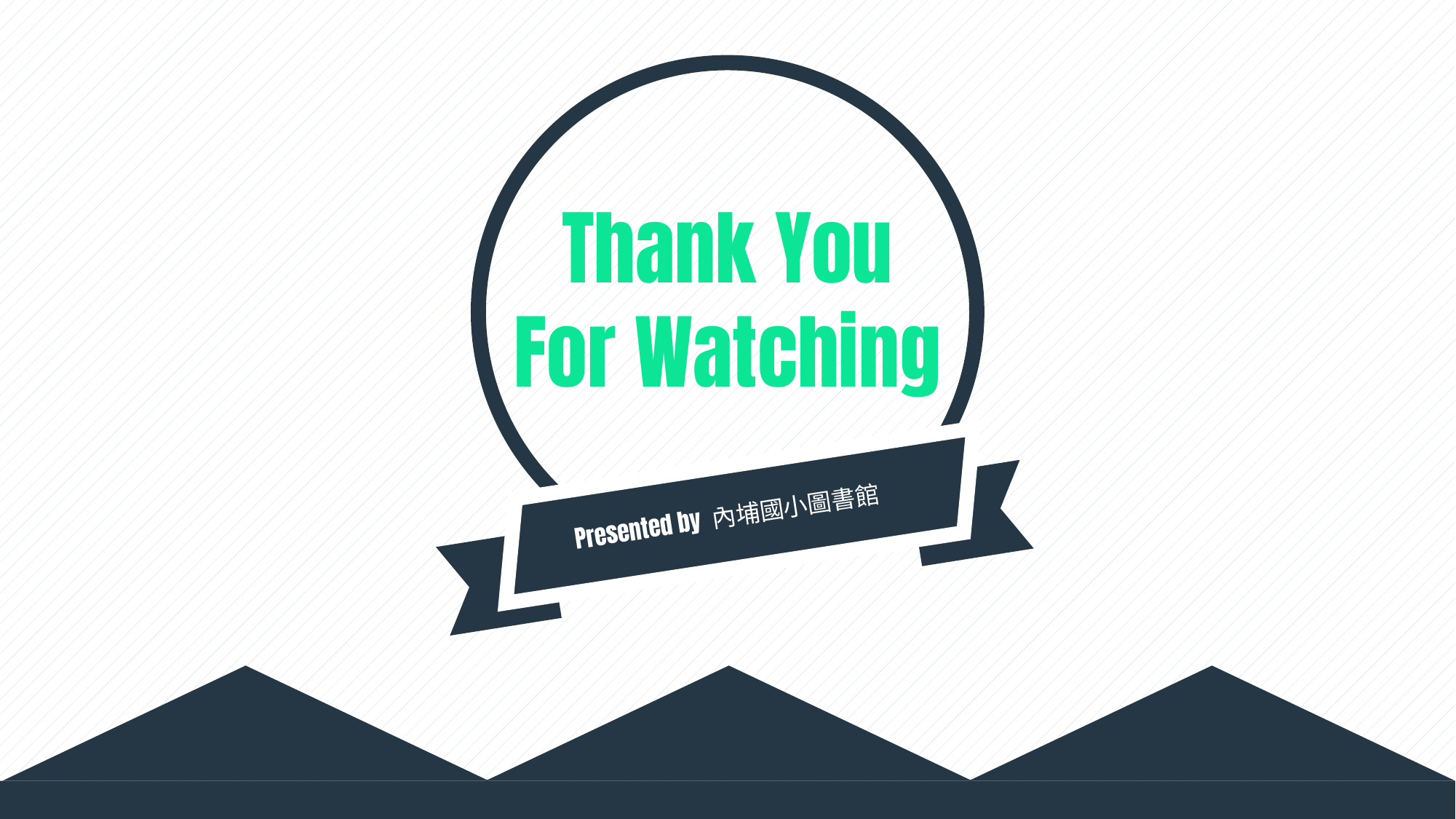

Thank You
For Watching
Presented by 內埔國小圖書館